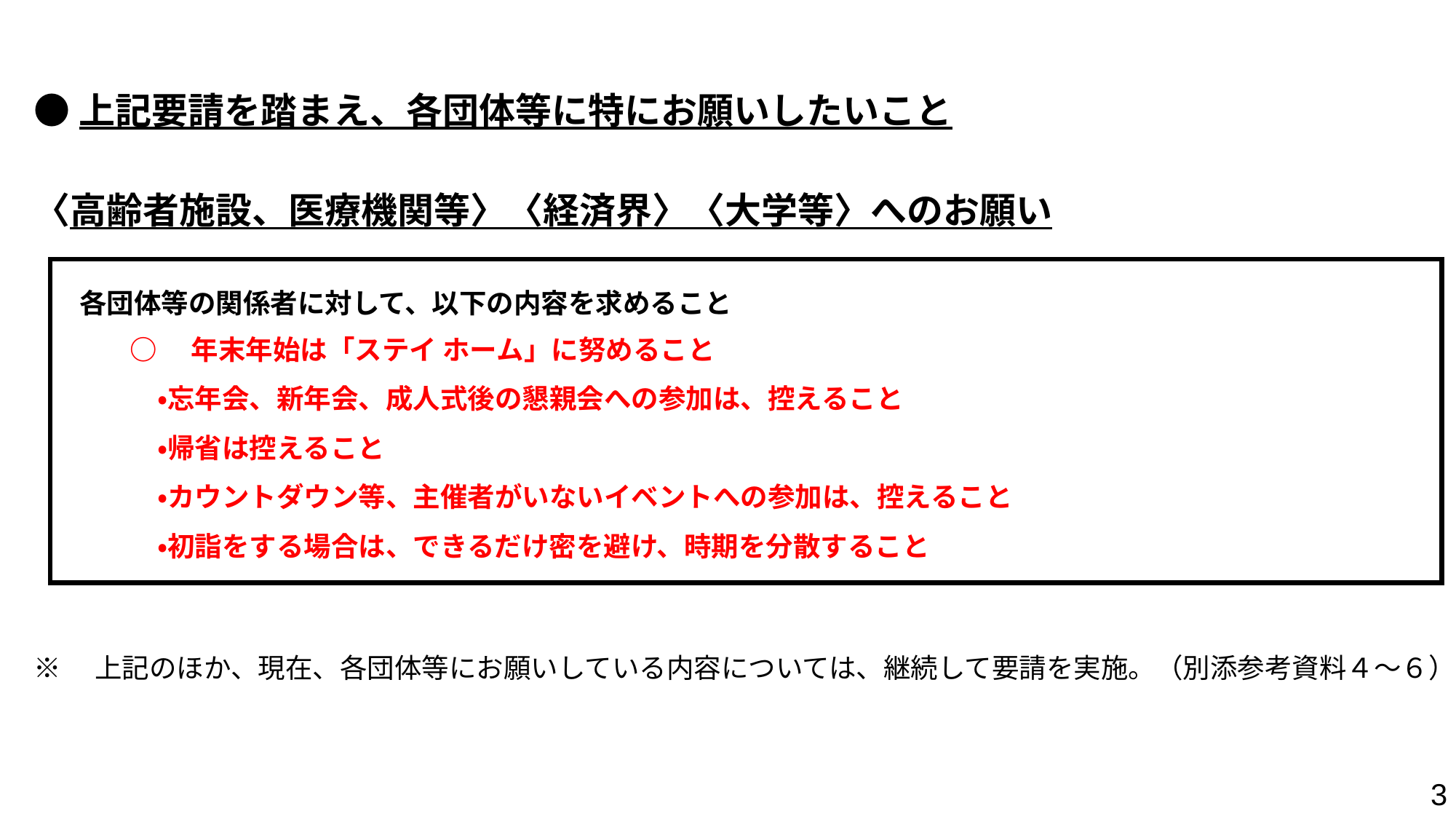

●上記要請を踏まえ、各団体等に特にお願いしたいこと
〈高齢者施設、医療機関等〉〈経済界〉〈大学等〉へのお願い

各団体等の関係者に対して、以下の内容を求めること
○　年末年始は「ステイ ホーム」に努めること
　・忘年会、新年会、成人式後の懇親会への参加は、控えること
　・帰省は控えること
　・カウントダウン等、主催者がいないイベントへの参加は、控えること
　・初詣をする場合は、できるだけ密を避け、時期を分散すること
※　上記のほか、現在、各団体等にお願いしている内容については、継続して要請を実施。（別添参考資料４～６）

3